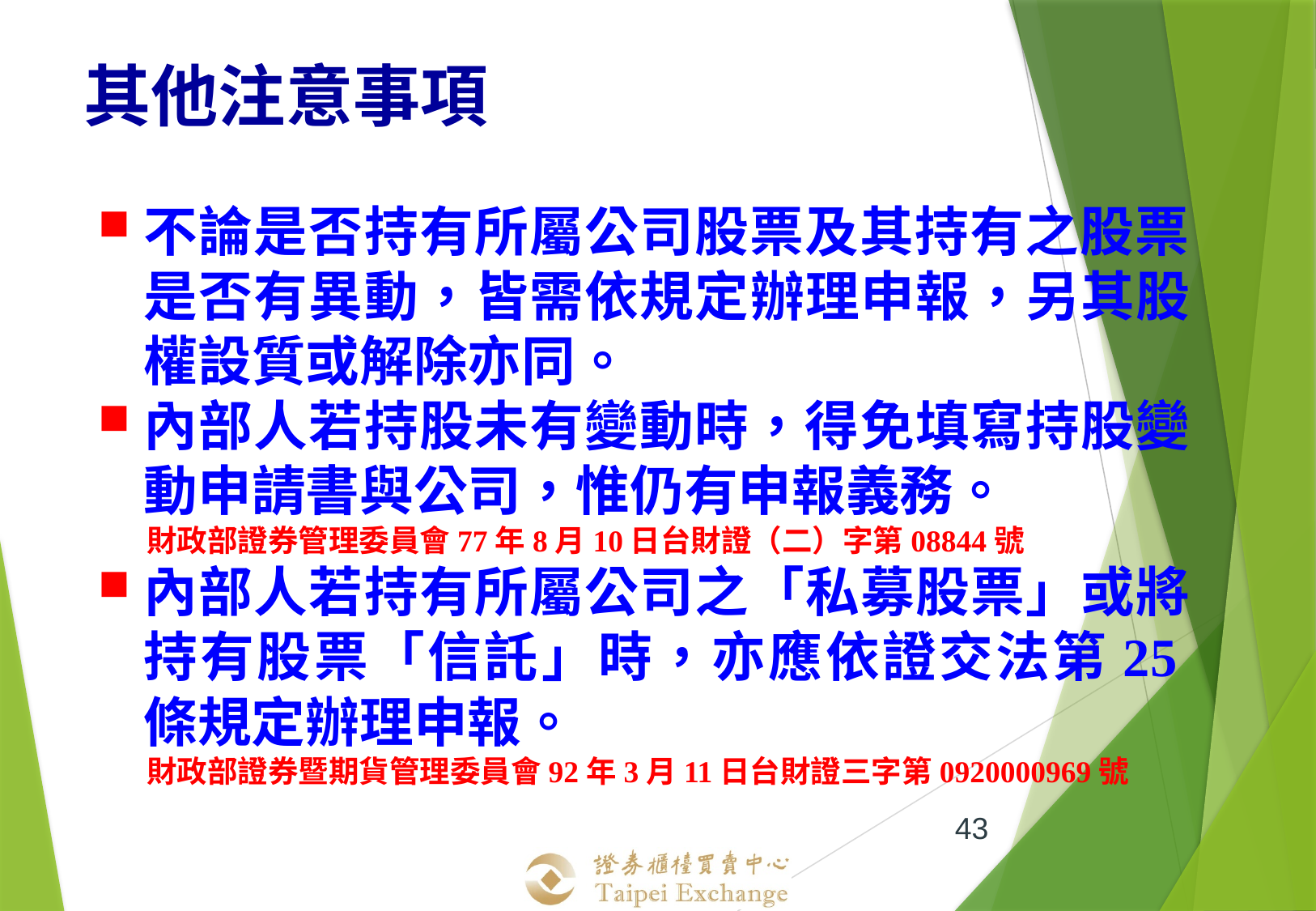

其他注意事項
不論是否持有所屬公司股票及其持有之股票是否有異動，皆需依規定辦理申報，另其股權設質或解除亦同。
內部人若持股未有變動時，得免填寫持股變動申請書與公司，惟仍有申報義務。
      財政部證券管理委員會77年8月10日台財證（二）字第08844號
內部人若持有所屬公司之「私募股票」或將持有股票「信託」時，亦應依證交法第25條規定辦理申報。
      財政部證券暨期貨管理委員會92年3月11日台財證三字第0920000969號
43